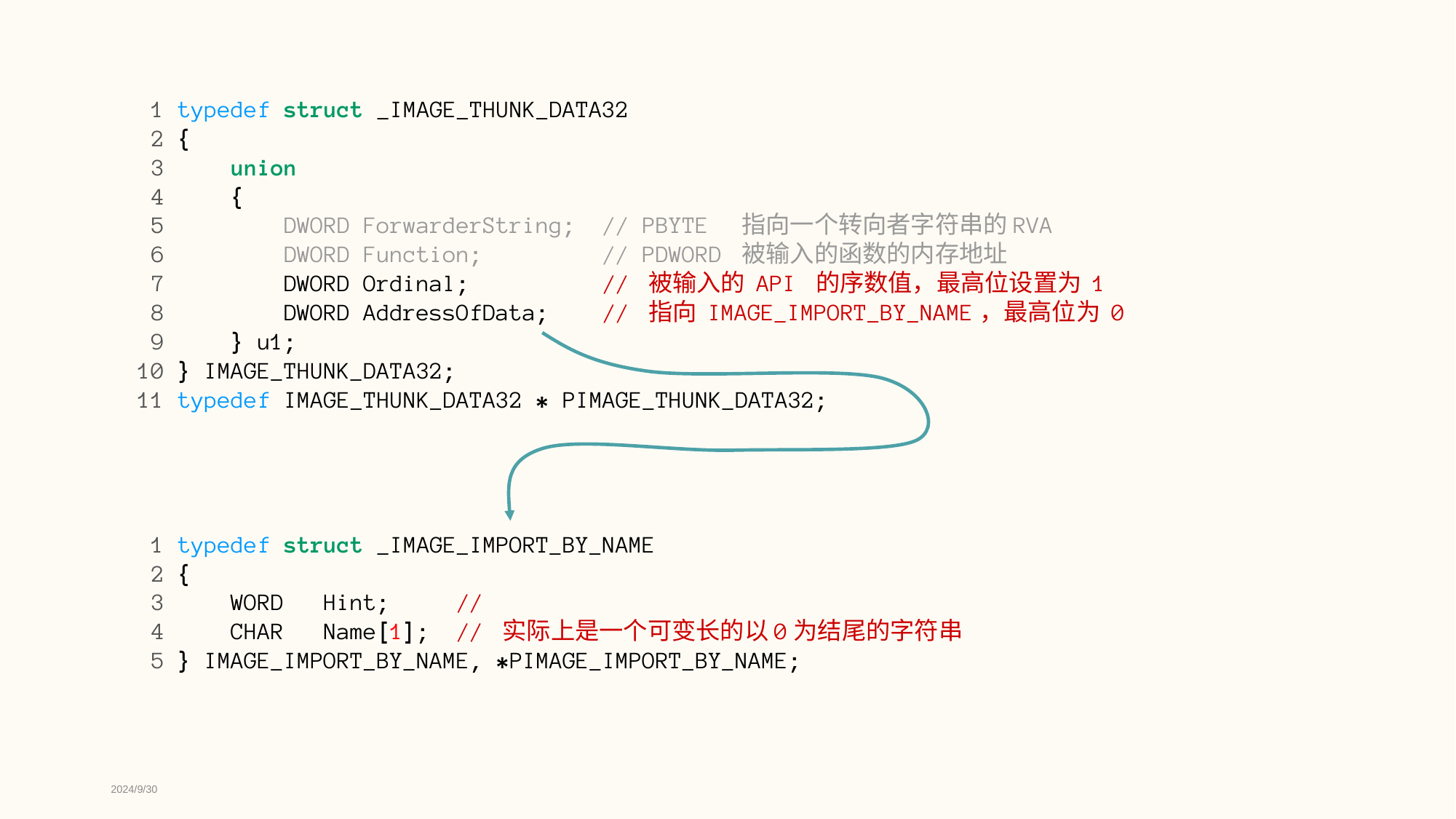

1 typedef struct _IMAGE_THUNK_DATA32
 2 {
 3     union
 4     {
 5         DWORD ForwarderString;  // PBYTE  指向一个转向者字符串的RVA
 6         DWORD Function;         // PDWORD 被输入的函数的内存地址
 7         DWORD Ordinal;          // 被输入的 API 的序数值，最高位设置为 1
 8         DWORD AddressOfData;    // 指向 IMAGE_IMPORT_BY_NAME，最高位为 0
 9     } u1;
10 } IMAGE_THUNK_DATA32;
11 typedef IMAGE_THUNK_DATA32 * PIMAGE_THUNK_DATA32;

 1 typedef struct _IMAGE_IMPORT_BY_NAME
 2 {
 3     WORD   Hint;     //
 4     CHAR   Name[1];  // 实际上是一个可变长的以0为结尾的字符串
 5 } IMAGE_IMPORT_BY_NAME, *PIMAGE_IMPORT_BY_NAME;
2024/9/30